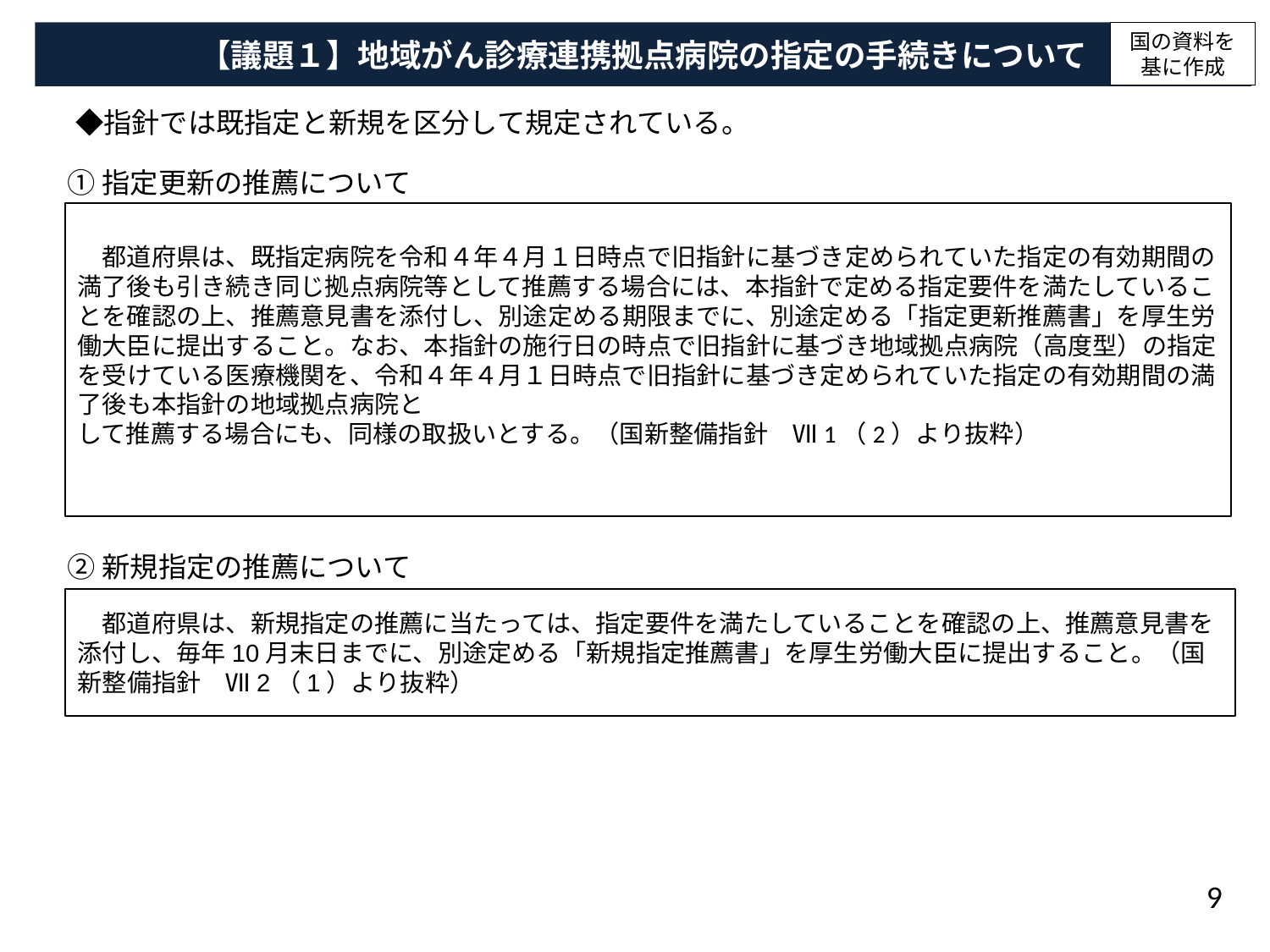

国の資料を
基に作成
【議題１】地域がん診療連携拠点病院の指定の手続きについて
　◆指針では既指定と新規を区分して規定されている。
①指定更新の推薦について
　都道府県は、既指定病院を令和４年４月１日時点で旧指針に基づき定められていた指定の有効期間の満了後も引き続き同じ拠点病院等として推薦する場合には、本指針で定める指定要件を満たしていることを確認の上、推薦意見書を添付し、別途定める期限までに、別途定める「指定更新推薦書」を厚生労働大臣に提出すること。なお、本指針の施行日の時点で旧指針に基づき地域拠点病院（高度型）の指定を受けている医療機関を、令和４年４月１日時点で旧指針に基づき定められていた指定の有効期間の満了後も本指針の地域拠点病院と
して推薦する場合にも、同様の取扱いとする。（国新整備指針　Ⅶ1（2）より抜粋）

②新規指定の推薦について
　都道府県は、新規指定の推薦に当たっては、指定要件を満たしていることを確認の上、推薦意見書を添付し、毎年10月末日までに、別途定める「新規指定推薦書」を厚生労働大臣に提出すること。（国新整備指針　Ⅶ2（1）より抜粋）
9